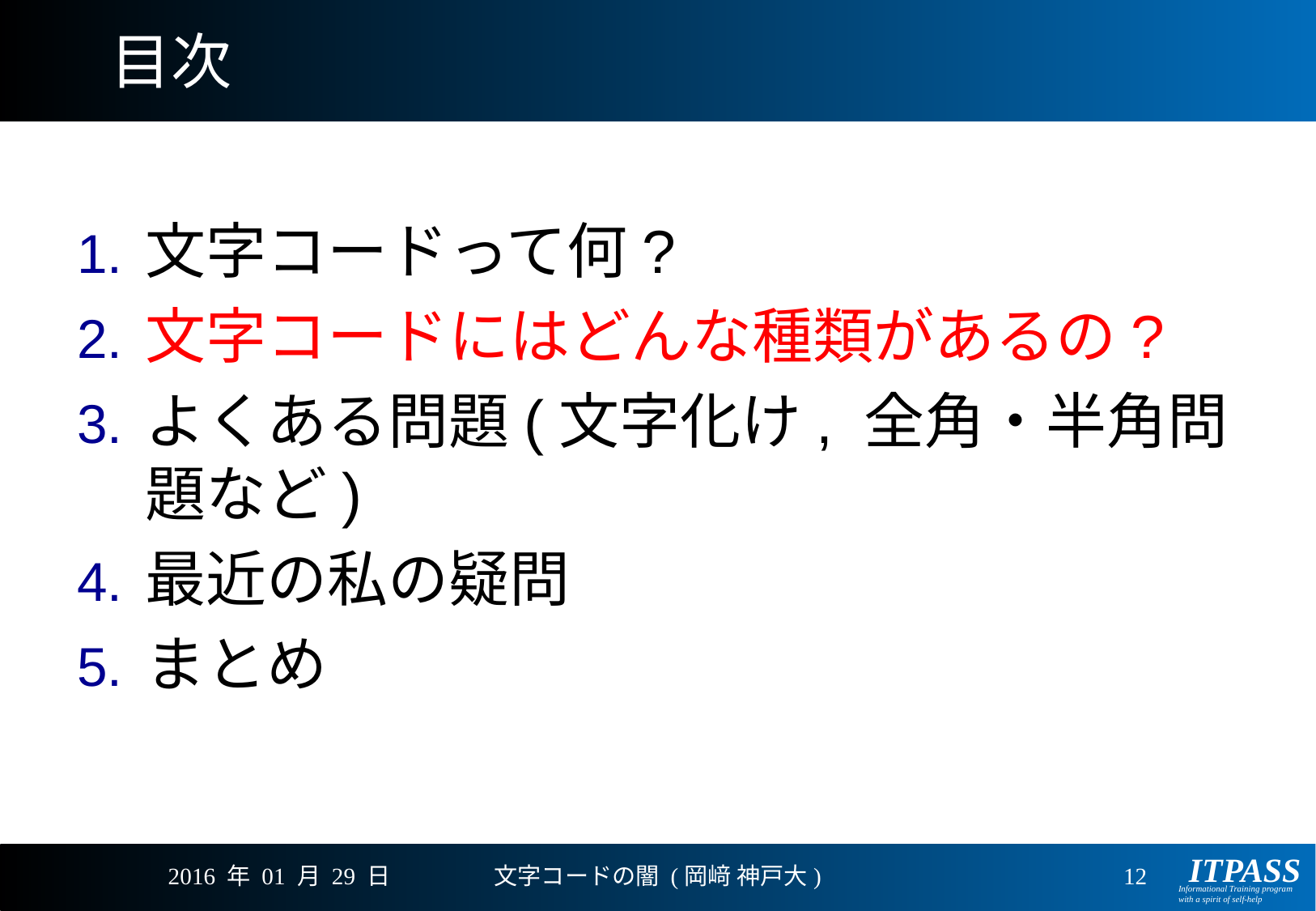

# 目次
文字コードって何?
文字コードにはどんな種類があるの?
よくある問題(文字化け, 全角・半角問題など)
最近の私の疑問
まとめ
2016 年 01 月 29 日
文字コードの闇 (岡﨑 神戸大)
12